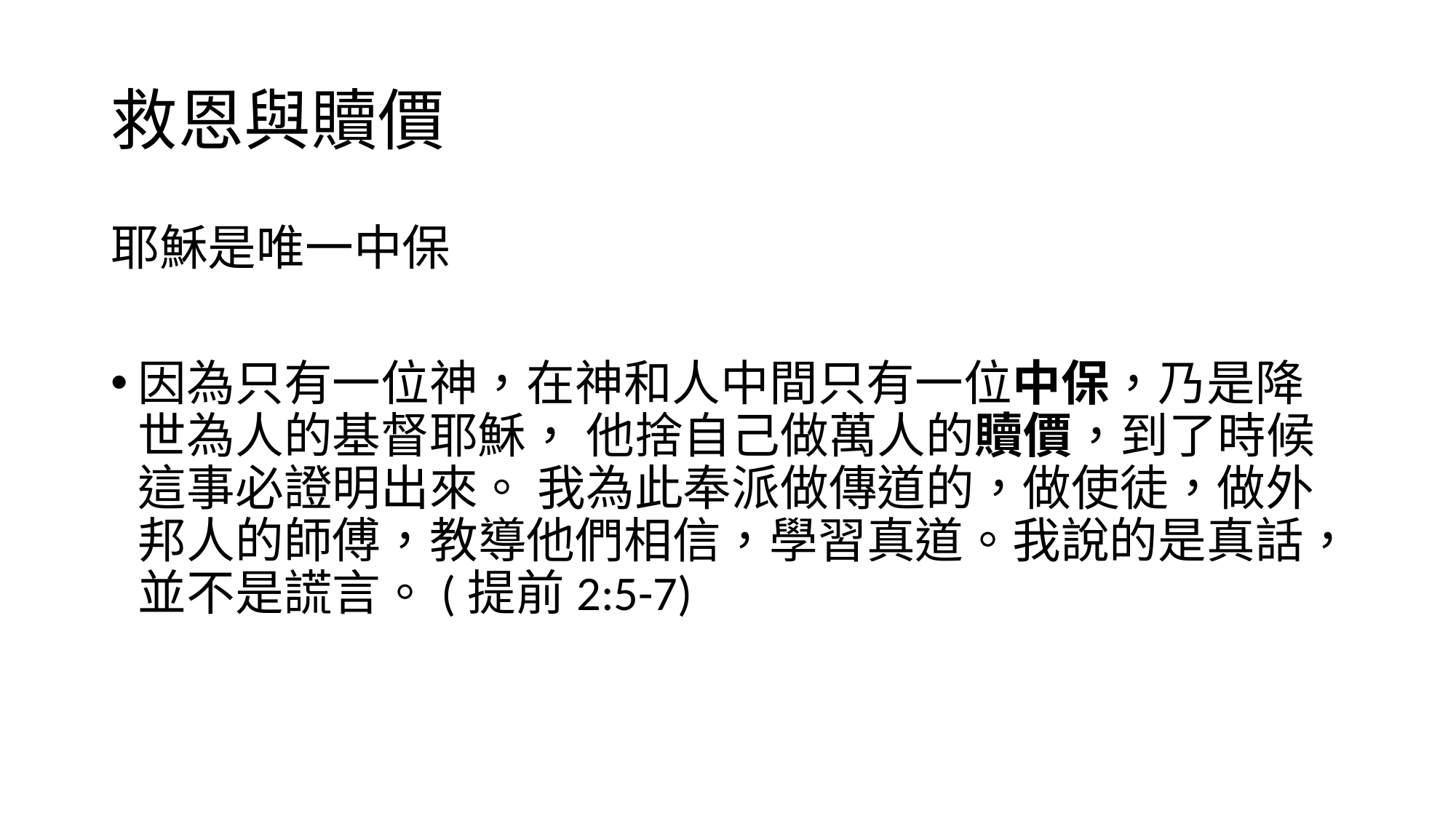

# 救恩與贖價
耶穌是唯一中保

因為只有一位神，在神和人中間只有一位中保，乃是降世為人的基督耶穌， 他捨自己做萬人的贖價，到了時候這事必證明出來。 我為此奉派做傳道的，做使徒，做外邦人的師傅，教導他們相信，學習真道。我說的是真話，並不是謊言。(提前2:5-7)